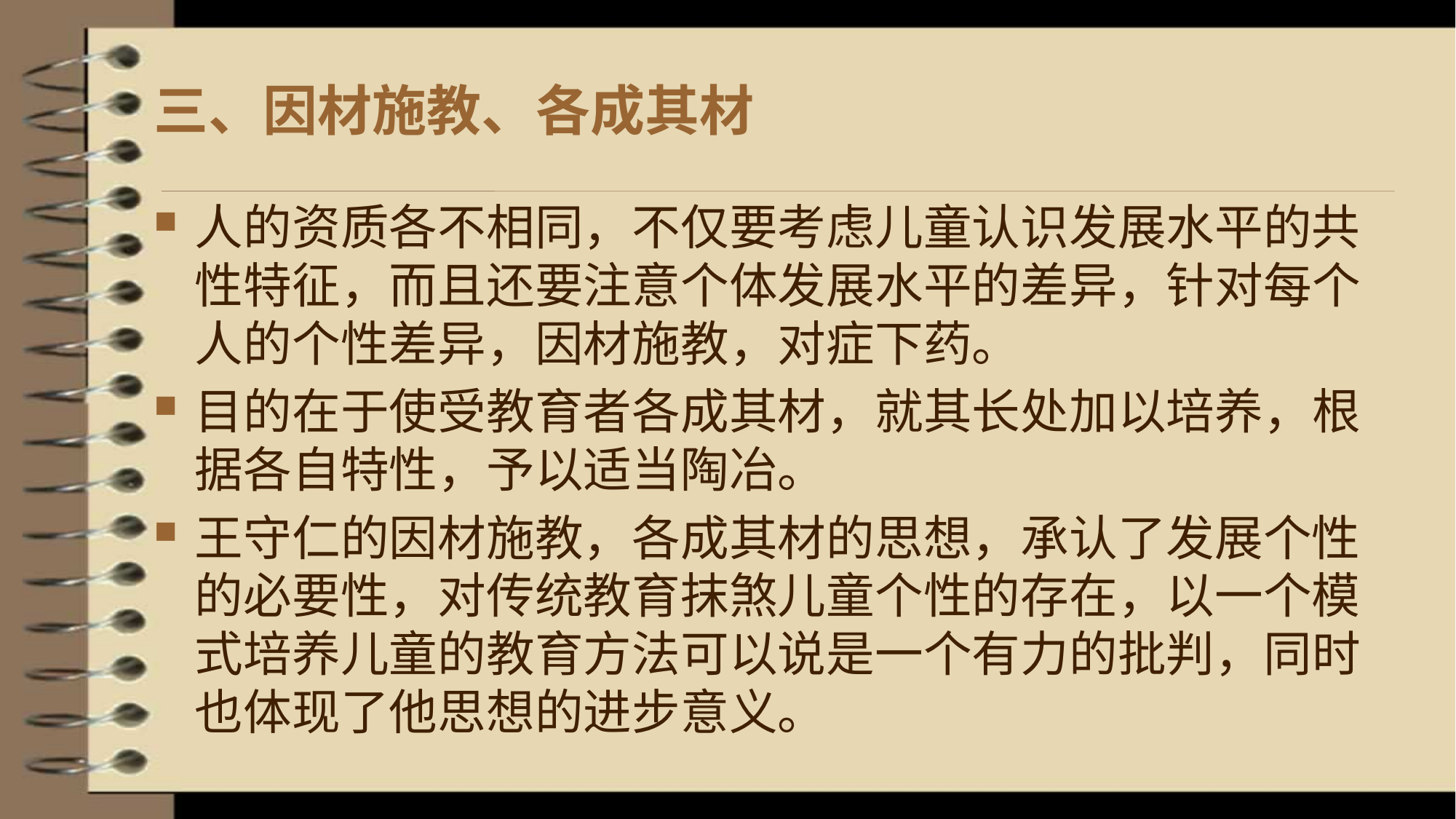

# 三、因材施教、各成其材
人的资质各不相同，不仅要考虑儿童认识发展水平的共性特征，而且还要注意个体发展水平的差异，针对每个人的个性差异，因材施教，对症下药。
目的在于使受教育者各成其材，就其长处加以培养，根据各自特性，予以适当陶冶。
王守仁的因材施教，各成其材的思想，承认了发展个性的必要性，对传统教育抹煞儿童个性的存在，以一个模式培养儿童的教育方法可以说是一个有力的批判，同时也体现了他思想的进步意义。